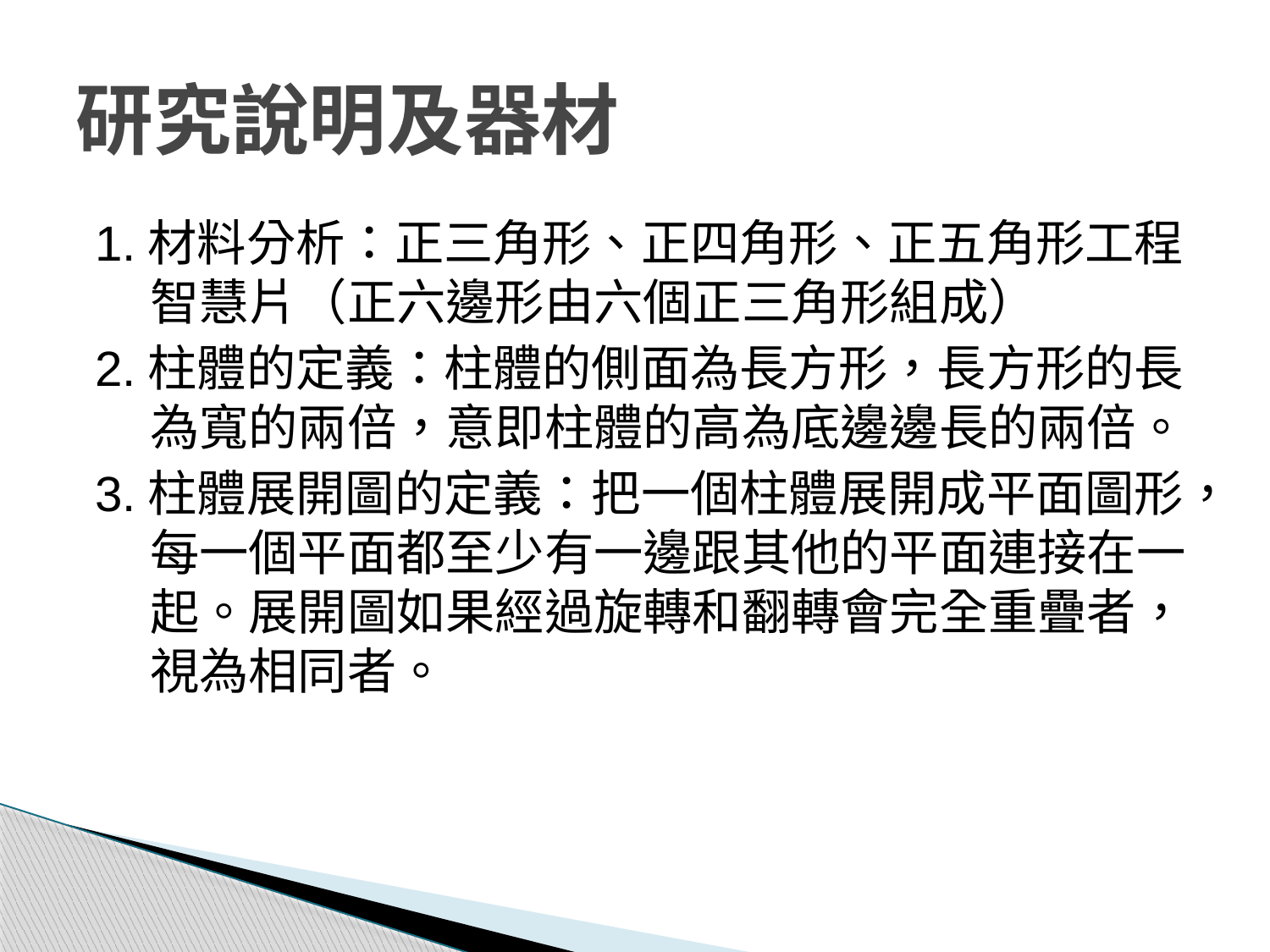

# 研究說明及器材
1.材料分析：正三角形、正四角形、正五角形工程智慧片（正六邊形由六個正三角形組成）
2.柱體的定義：柱體的側面為長方形，長方形的長為寬的兩倍，意即柱體的高為底邊邊長的兩倍。
3.柱體展開圖的定義：把一個柱體展開成平面圖形，每一個平面都至少有一邊跟其他的平面連接在一起。展開圖如果經過旋轉和翻轉會完全重疊者，視為相同者。